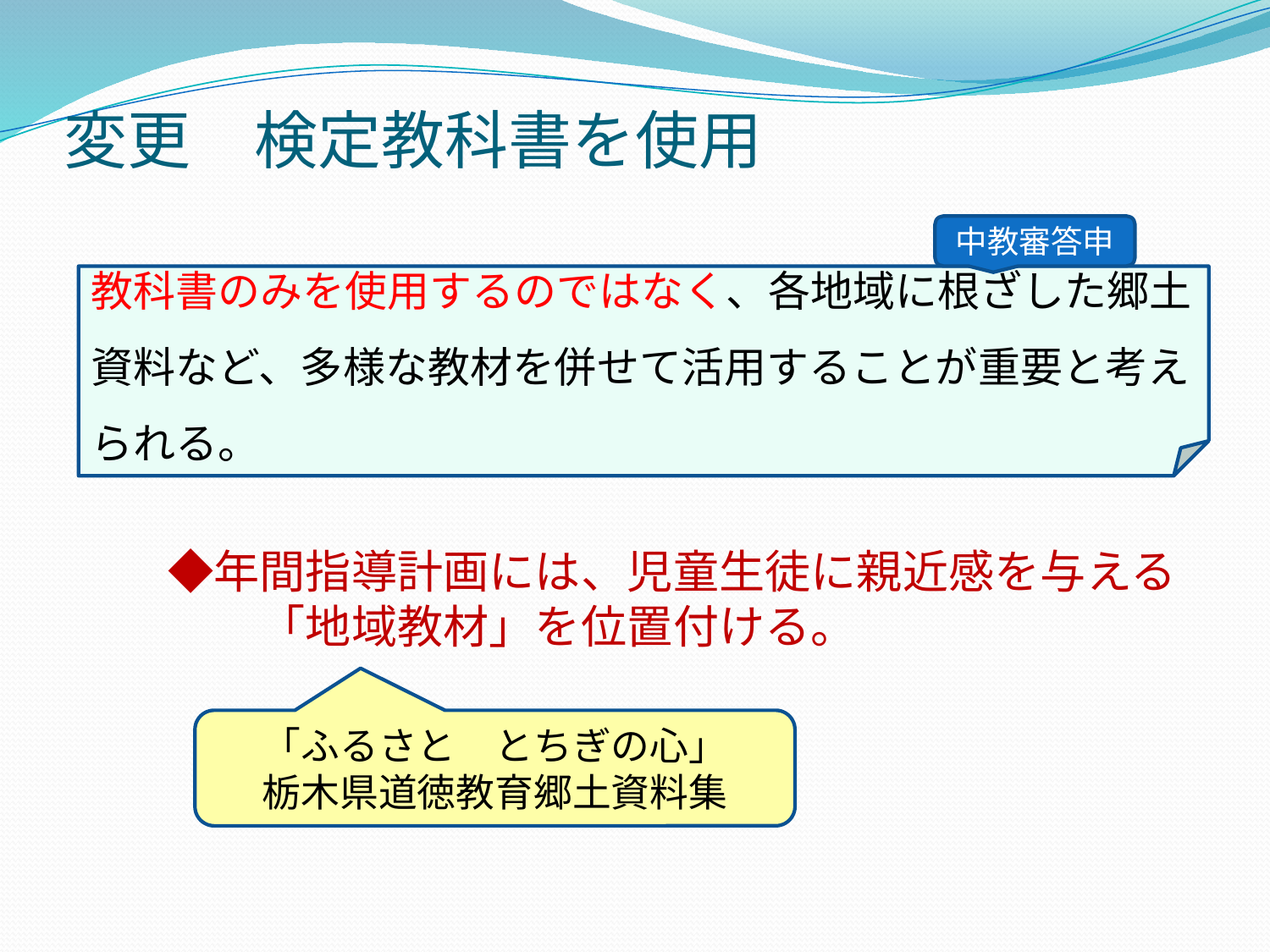

# 変更　検定教科書を使用

　　◆年間指導計画には、児童生徒に親近感を与える
　　　　「地域教材」を位置付ける。
中教審答申
教科書のみを使用するのではなく、各地域に根ざした郷土資料など、多様な教材を併せて活用することが重要と考えられる。
「ふるさと　とちぎの心」
栃木県道徳教育郷土資料集